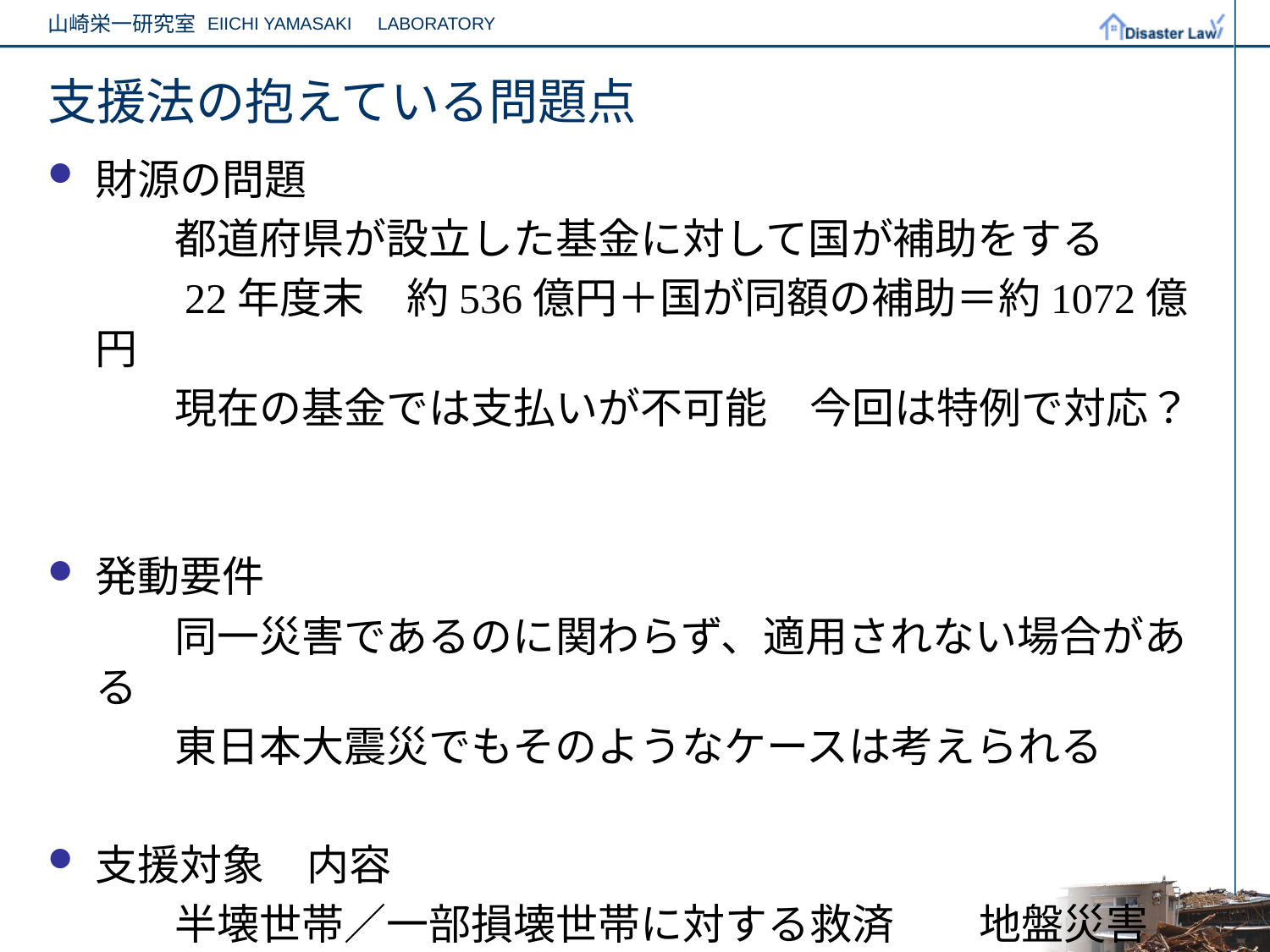

# 支援法の抱えている問題点
財源の問題
　　　都道府県が設立した基金に対して国が補助をする
　　　22年度末　約536億円＋国が同額の補助＝約1072億円
　　　現在の基金では支払いが不可能　今回は特例で対応？

発動要件
　　　同一災害であるのに関わらず、適用されない場合がある
　　　東日本大震災でもそのようなケースは考えられる

支援対象　内容
　　　半壊世帯／一部損壊世帯に対する救済　　地盤災害
　　　住宅再建のみに支援を限定
　　　300万円で住宅再建が可能なのか？